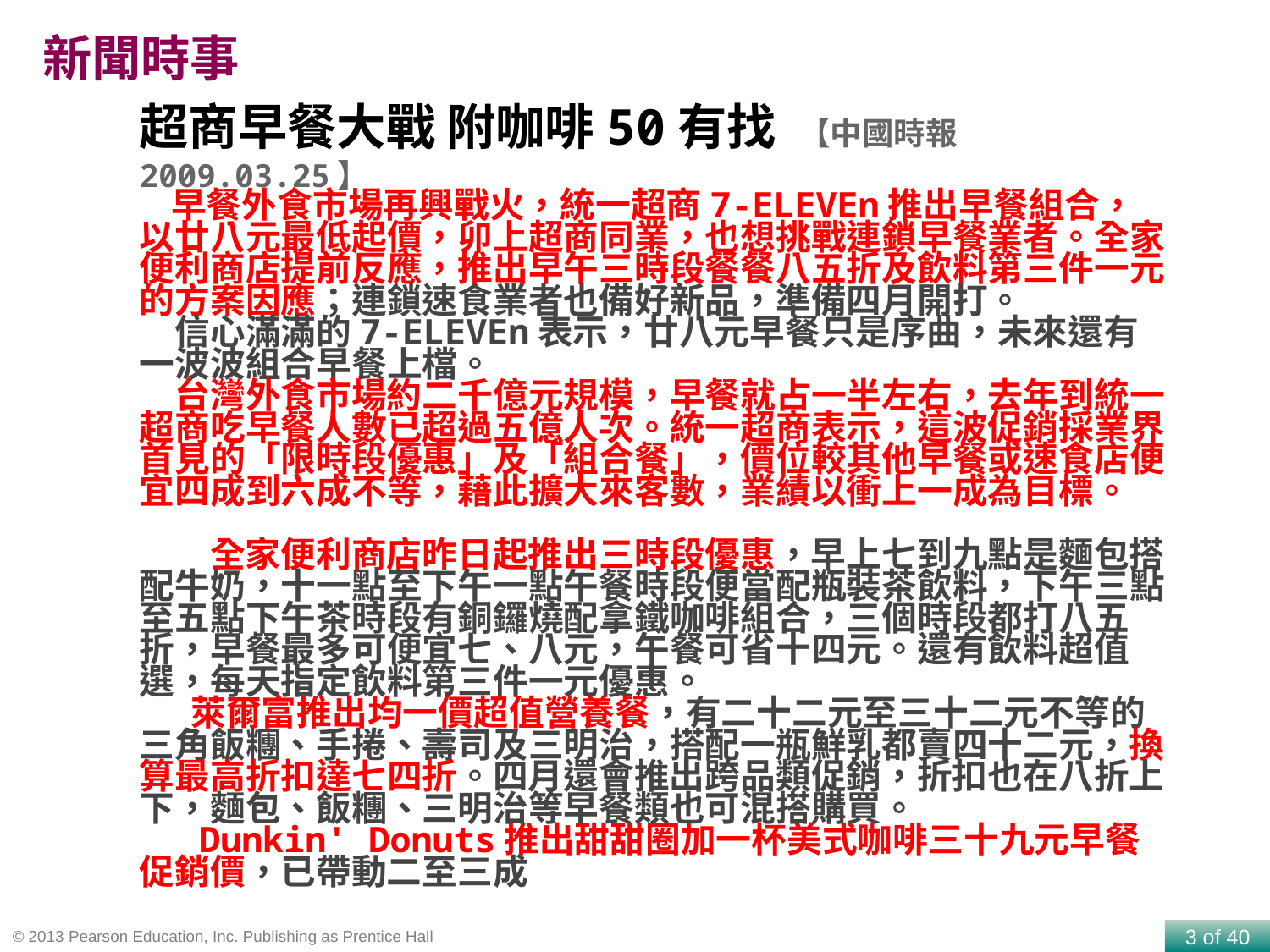

新聞時事
超商早餐大戰 附咖啡50有找  【中國時報 2009.03.25】
　早餐外食市場再興戰火，統一超商7-ELEVEn推出早餐組合，以廿八元最低起價，卯上超商同業，也想挑戰連鎖早餐業者。全家便利商店提前反應，推出早午三時段餐餐八五折及飲料第三件一元的方案因應；連鎖速食業者也備好新品，準備四月開打。
　信心滿滿的7-ELEVEn表示，廿八元早餐只是序曲，未來還有一波波組合早餐上檔。
　台灣外食市場約二千億元規模，早餐就占一半左右，去年到統一超商吃早餐人數已超過五億人次。統一超商表示，這波促銷採業界首見的「限時段優惠」及「組合餐」，價位較其他早餐或速食店便宜四成到六成不等，藉此擴大來客數，業績以衝上一成為目標。

　　全家便利商店昨日起推出三時段優惠，早上七到九點是麵包搭配牛奶，十一點至下午一點午餐時段便當配瓶裝茶飲料，下午三點至五點下午茶時段有銅鑼燒配拿鐵咖啡組合，三個時段都打八五折，早餐最多可便宜七、八元，午餐可省十四元。還有飲料超值選，每天指定飲料第三件一元優惠。
　  萊爾富推出均一價超值營養餐，有二十二元至三十二元不等的三角飯糰、手捲、壽司及三明治，搭配一瓶鮮乳都賣四十二元，換算最高折扣達七四折。四月還會推出跨品類促銷，折扣也在八折上下，麵包、飯糰、三明治等早餐類也可混搭購買。
　  Dunkin' Donuts推出甜甜圈加一杯美式咖啡三十九元早餐促銷價，已帶動二至三成